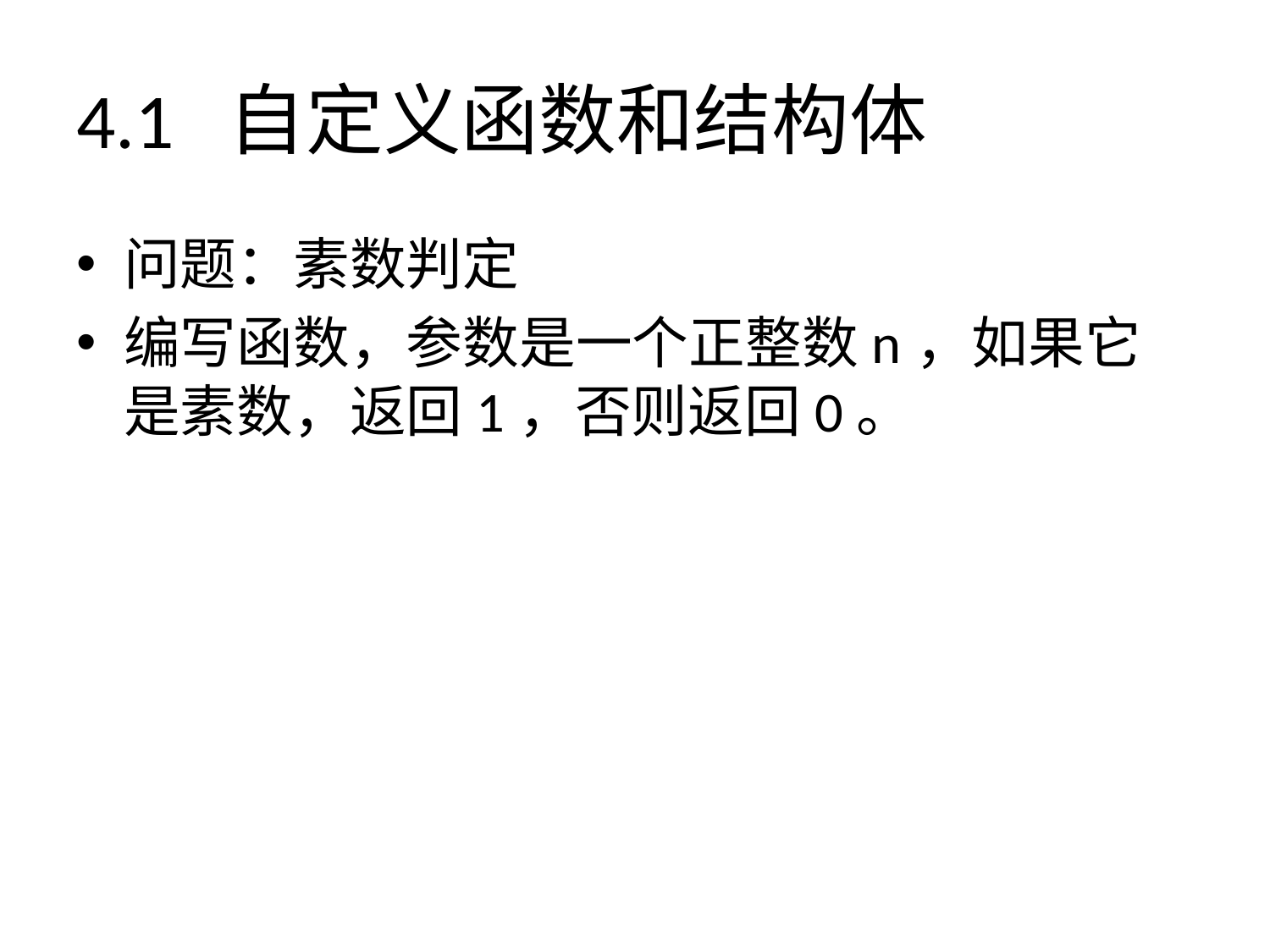

# 4.1  自定义函数和结构体
问题：素数判定
编写函数，参数是一个正整数n，如果它是素数，返回1，否则返回0。